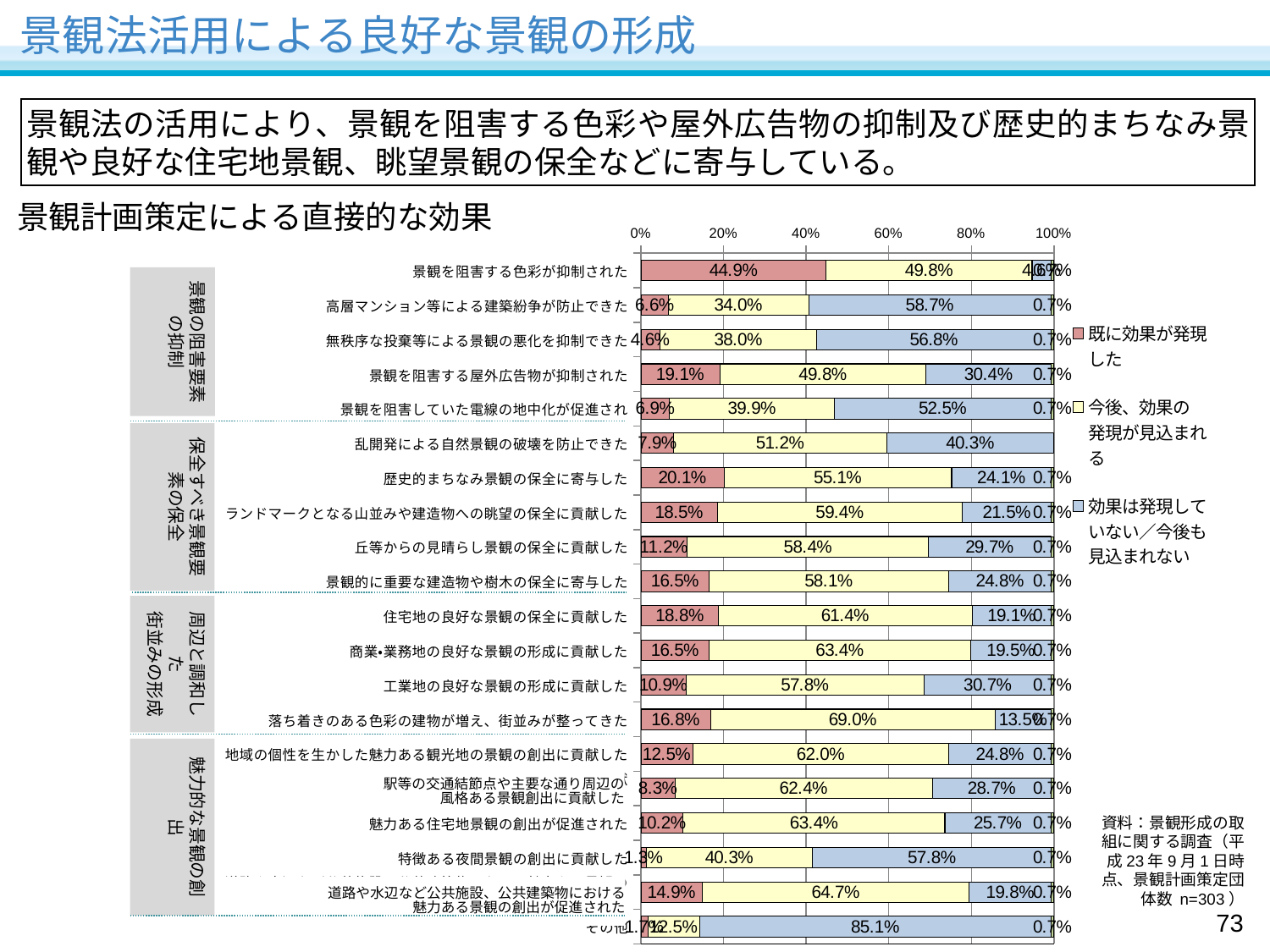

景観法活用による良好な景観の形成
景観法の活用により、景観を阻害する色彩や屋外広告物の抑制及び歴史的まちなみ景観や良好な住宅地景観、眺望景観の保全などに寄与している。
景観計画策定による直接的な効果

### Chart

| Category | 既に効果が発現した
 | 今後、効果の
発現が見込まれる
 | 効果は発現していない／今後も見込まれない | 無回答 |
|---|---|---|---|---|
| 景観を阻害する色彩が抑制された | 0.4488448844884538 | 0.4983498349834989 | 0.046204620462046424 | 0.006600660066006617 |
| 高層マンション等による建築紛争が防止できた | 0.06600660066006601 | 0.3399339933993526 | 0.5874587458745877 | 0.006600660066006617 |
| 無秩序な投棄等による景観の悪化を抑制できた | 0.046204620462046424 | 0.3795379537953795 | 0.5676567656765675 | 0.006600660066006617 |
| 景観を阻害する屋外広告物が抑制された | 0.1914191419141948 | 0.4983498349834989 | 0.3036303630363038 | 0.006600660066006617 |
| 景観を阻害していた電線の地中化が促進され | 0.0693069306930696 | 0.39933993399340817 | 0.5247524752475248 | 0.006600660066006617 |
| 乱開発による自然景観の破壊を防止できた | 0.07920792079207933 | 0.5115511551155115 | 0.4026402640264026 | 0.0 |
| 歴史的まちなみ景観の保全に寄与した | 0.2013201320132013 | 0.5511551155115516 | 0.24092409240924348 | 0.006600660066006617 |
| ランドマークとなる山並みや建造物への眺望の保全に貢献した | 0.18481848184818905 | 0.5940594059405958 | 0.21452145214521703 | 0.006600660066006617 |
| 丘等からの見晴らし景観の保全に貢献した | 0.11221122112211256 | 0.5841584158415856 | 0.29702970297030207 | 0.006600660066006617 |
| 景観的に重要な建造物や樹木の保全に寄与した | 0.16501650165016551 | 0.5808580858085824 | 0.2475247524752477 | 0.006600660066006617 |
| 住宅地の良好な景観の保全に貢献した | 0.18811881188119128 | 0.6138613861386139 | 0.1914191419141948 | 0.006600660066006617 |
| 商業・業務地の良好な景観の形成に貢献した | 0.16501650165016551 | 0.6336633663366337 | 0.1947194719471988 | 0.006600660066006617 |
| 工業地の良好な景観の形成に貢献した | 0.10891089108910892 | 0.5775577557755776 | 0.3069306930693135 | 0.006600660066006617 |
| 落ち着きのある色彩の建物が増え、街並みが整ってきた | 0.16831683168316902 | 0.6897689768976913 | 0.1353135313531353 | 0.006600660066006617 |
| 地域の個性を生かした魅力ある観光地の景観の創出に貢献した | 0.1254125412541254 | 0.6204620462046204 | 0.2475247524752477 | 0.006600660066006617 |
| 駅等の交通結節点や主要な通り周辺の風格ある景観創出に貢献した | 0.08250825082508256 | 0.6237623762376238 | 0.2871287128712874 | 0.006600660066006617 |
| 魅力ある住宅地景観の創出が促進された | 0.10231023102310242 | 0.6336633663366337 | 0.2574257425742578 | 0.006600660066006617 |
| 特徴ある夜間景観の創出に貢献した | 0.013201320132013448 | 0.4026402640264026 | 0.5775577557755776 | 0.006600660066006617 |
| 道路や水辺など公共施設、公共建築物における魅力ある景観の創出が促進された | 0.14851485148515106 | 0.6468646864686578 | 0.19801980198020008 | 0.006600660066006617 |
| その他 | 0.016501650165016785 | 0.1254125412541254 | 0.8514851485148517 | 0.006600660066006617 |
景観の阻害要素の抑制
保全すべき景観要素の保全
周辺と調和した
街並みの形成
魅力的な景観の創出
駅等の交通結節点や主要な通り周辺の
風格ある景観創出に貢献した
資料：景観形成の取組に関する調査（平成23年9月1日時点、景観計画策定団体数 n=303）
道路や水辺など公共施設、公共建築物における
魅力ある景観の創出が促進された
73